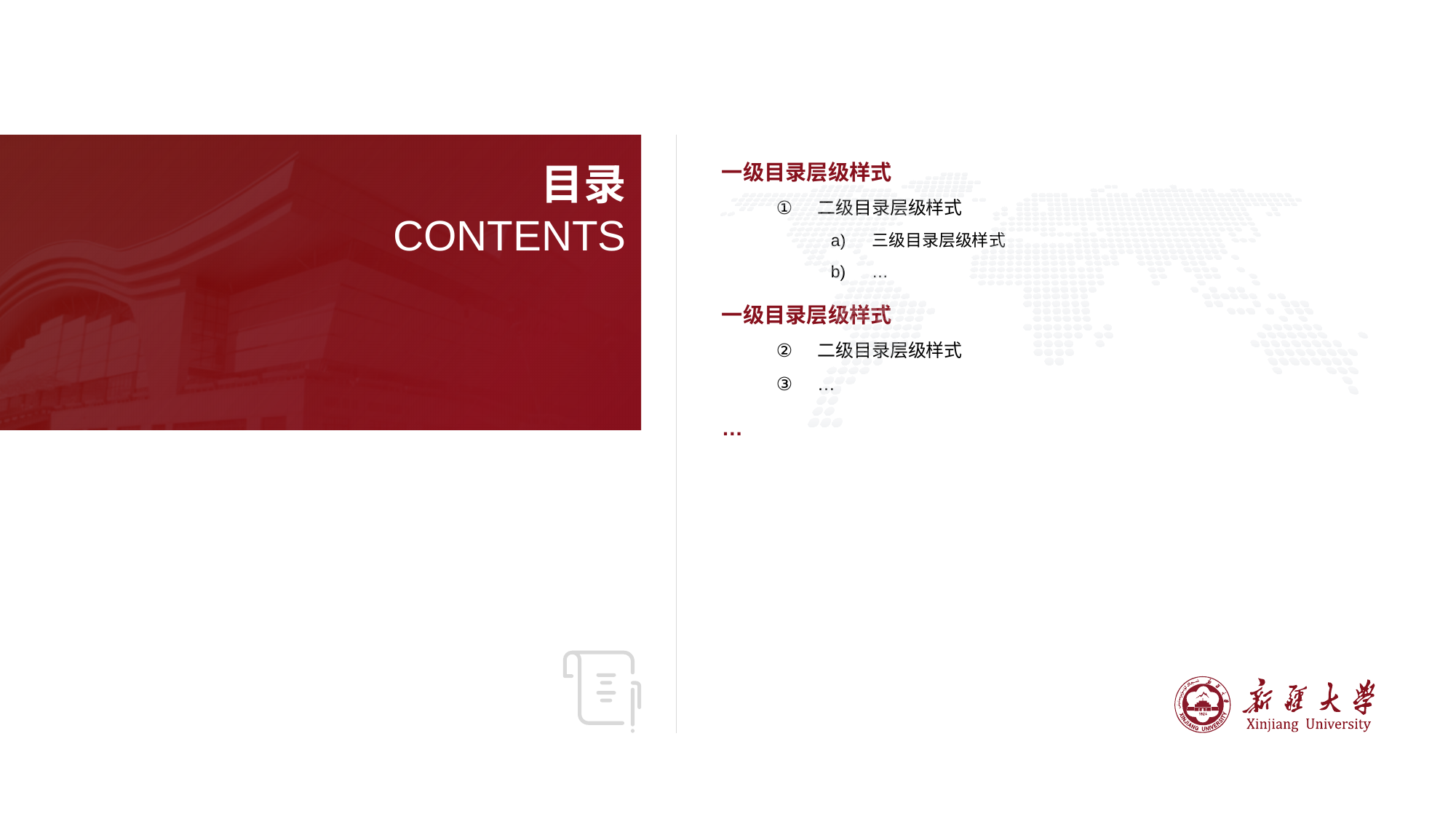

目录
CONTENTS

一级目录层级样式
二级目录层级样式
三级目录层级样式
…
一级目录层级样式
二级目录层级样式
…
…